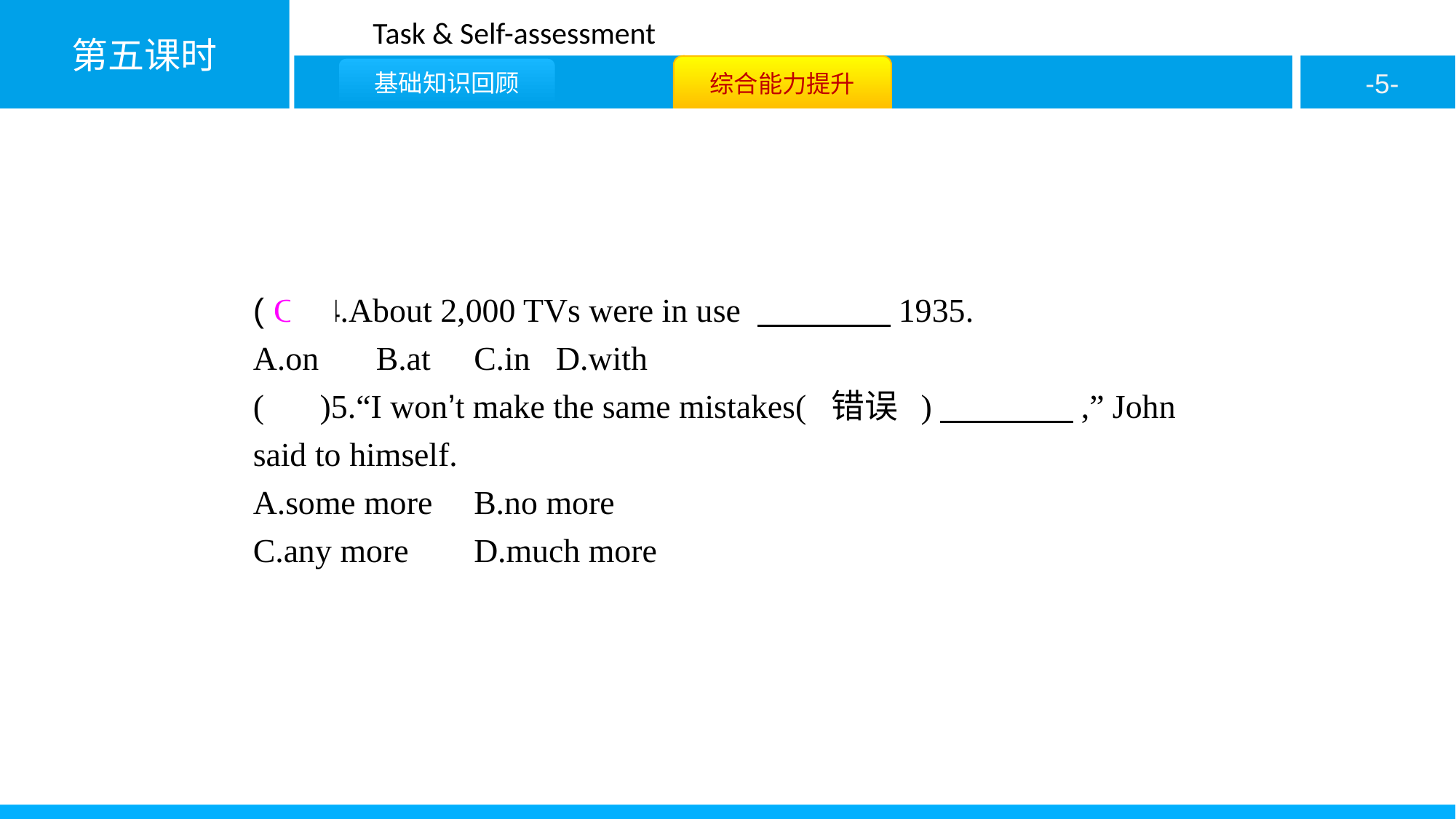

( C  )4.About 2,000 TVs were in use 　　　　1935.
A.on	B.at	C.in	D.with
(  C  )5.“I won’t make the same mistakes(  错误  )　　　　,” John said to himself.
A.some more	B.no more
C.any more	D.much more